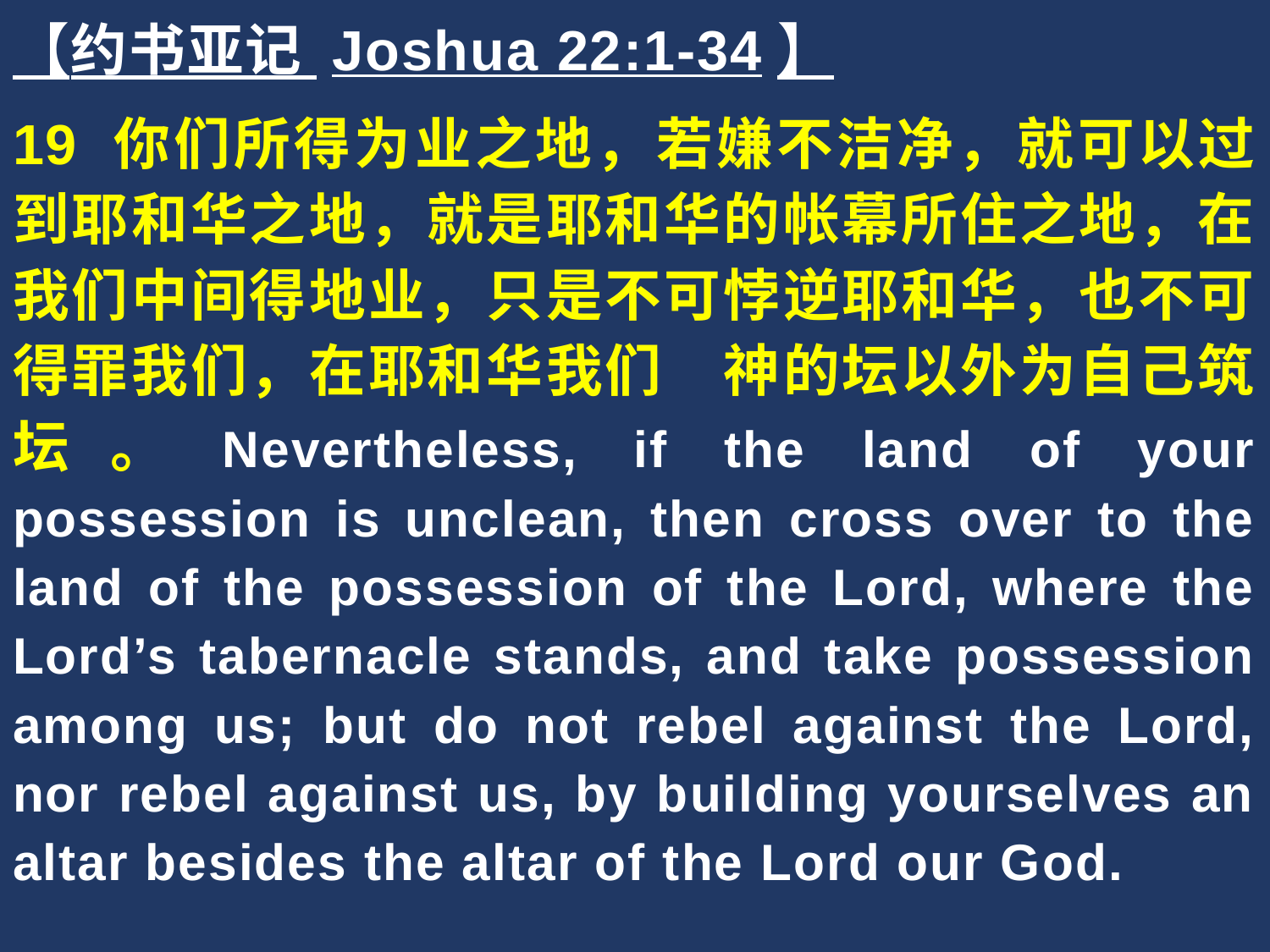

【约书亚记 Joshua 22:1-34】
19 你们所得为业之地，若嫌不洁净，就可以过到耶和华之地，就是耶和华的帐幕所住之地，在我们中间得地业，只是不可悖逆耶和华，也不可得罪我们，在耶和华我们　神的坛以外为自己筑坛。Nevertheless, if the land of your possession is unclean, then cross over to the land of the possession of the Lord, where the Lord’s tabernacle stands, and take possession among us; but do not rebel against the Lord, nor rebel against us, by building yourselves an altar besides the altar of the Lord our God.